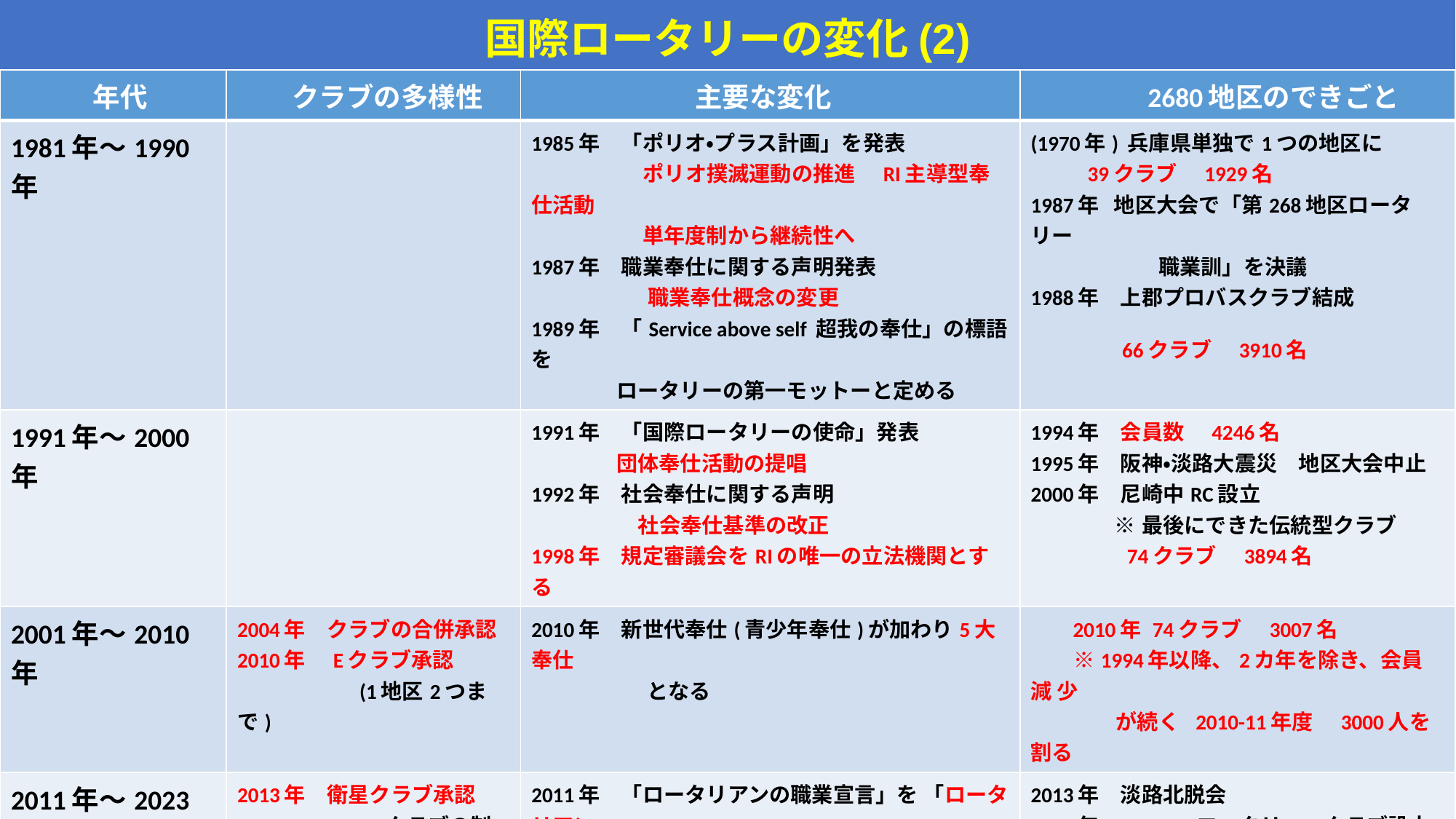

# 国際ロータリーの変化(2)
| 年代 | クラブの多様性 | 主要な変化 | 2680地区のできごと |
| --- | --- | --- | --- |
| 1981年～1990年 |  | 1985年　「ポリオ・プラス計画」を発表 　　　　　 ポリオ撲滅運動の推進　RI主導型奉仕活動 　　　　　 単年度制から継続性へ 1987年　職業奉仕に関する声明発表　 　　　　　 職業奉仕概念の変更 1989年　「Service above self 超我の奉仕」の標語を ロータリーの第一モットーと定める | (1970年) 兵庫県単独で1つの地区に 39クラブ　1929名 1987年 地区大会で「第268地区ロータリー 　　　　　　職業訓」を決議 1988年　上郡プロバスクラブ結成 　　　　66クラブ　3910名 |
| 1991年～2000年 |  | 1991年　「国際ロータリーの使命」発表　 団体奉仕活動の提唱 1992年　社会奉仕に関する声明 　　　　　社会奉仕基準の改正 1998年　規定審議会をRIの唯一の立法機関とする | 1994年　会員数　4246名 1995年　阪神・淡路大震災　地区大会中止 2000年　尼崎中RC設立 ※最後にできた伝統型クラブ 　　　　 74クラブ　3894名 |
| 2001年～2010年 | 2004年　クラブの合併承認 2010年　Eクラブ承認 　　　　　 (1地区2つまで) | 2010年　新世代奉仕(青少年奉仕)が加わり5大奉仕 　　　　　 となる | 2010年 74クラブ　3007名 　　※1994年以降、2カ年を除き、会員減 少 　　　　が続く 2010-11年度　3000人を割る |
| 2011年～2023年 | 2013年　衛星クラブ承認 　　　　　　Eクラブの制限数を なくす 2016年　クラブ入会金規定を 削除 パスポートクラブを 　　　　　　始め、新しいタイプ 　　　　　　のクラブ | 2011年　「ロータリアンの職業宣言」を 「ロータリアン 　　　　　の行動規範」 に 改正 2013年　地区協議会を地区研修・協議会に変更 2014年　「ロータリーの友」電子版発行　 　　　　　 地域雑誌の電子化　 2015年　ロータリー特別月間を大幅変更 | 2013年　淡路北脱会 2014年　HYOGOロータリーEクラブ設立 浜坂脱会 2016年　西宮イブニング・　神戸モーニング 設立・神戸ハーバー 脱会 2017年　神戸有馬脱会 2019年　神戸西・神戸北合併⇒神戸西RC 　　　　　 明石西・明石南合併⇒明石東RC 2022年　宝塚・宝塚中合併⇒宝塚RC 2023年　伊丹有明・伊丹昆陽池脱会 　　　　68クラブ　2509人(2024年4月末) |